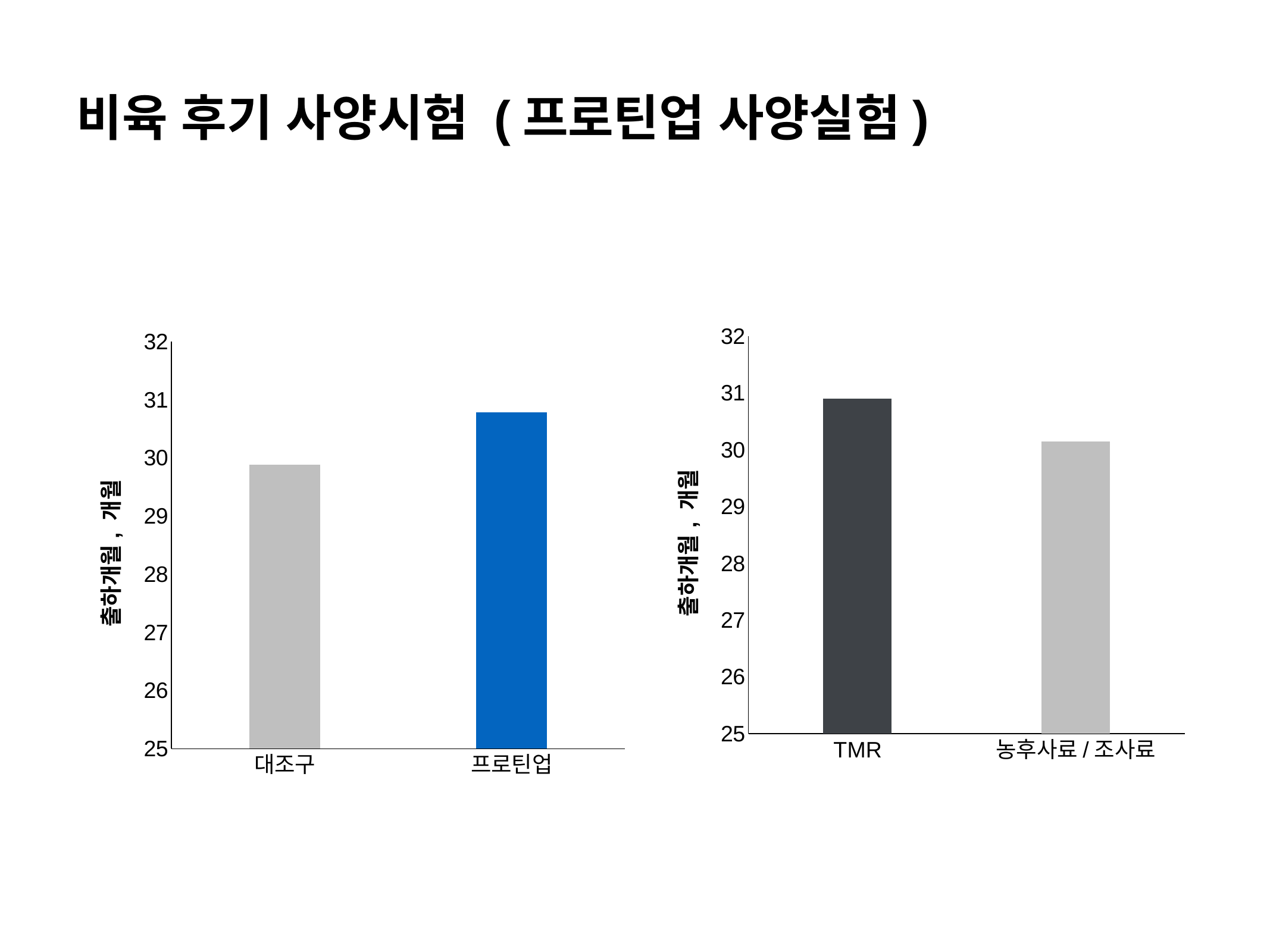

비육 후기 사양시험 (프로틴업 사양실험)

### Chart

| Category | month |
|---|---|
| TMR | 30.89859154929579 |
| 농후사료/조사료 | 30.146153846153844 |

### Chart

| Category | month |
|---|---|
| 대조구 | 29.885057471264368 |
| 프로틴업 | 30.782142857142865 |